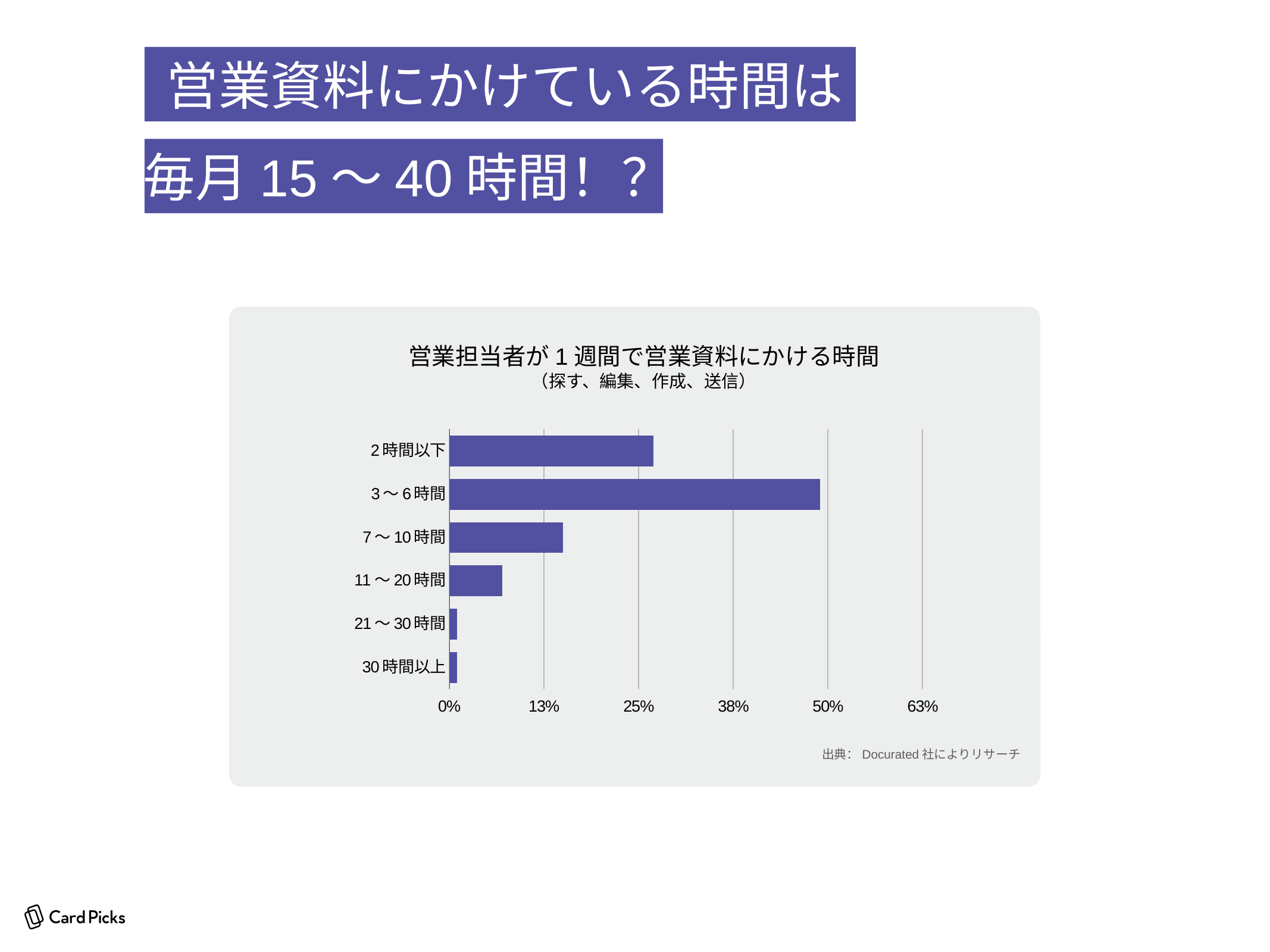

営業資料にかけている時間は

毎月15〜40時間！？

営業担当者が1週間で営業資料にかける時間
（探す、編集、作成、送信）

### Chart

| Category | 期待値 |
|---|---|
| 2時間以下 | 0.27 |
| 3〜6時間 | 0.49 |
| 7〜10時間 | 0.15 |
| 11〜20時間 | 0.07 |
| 21〜30時間 | 0.01 |
| 30時間以上 | 0.01 |
出典：Docurated社によりリサーチ
11